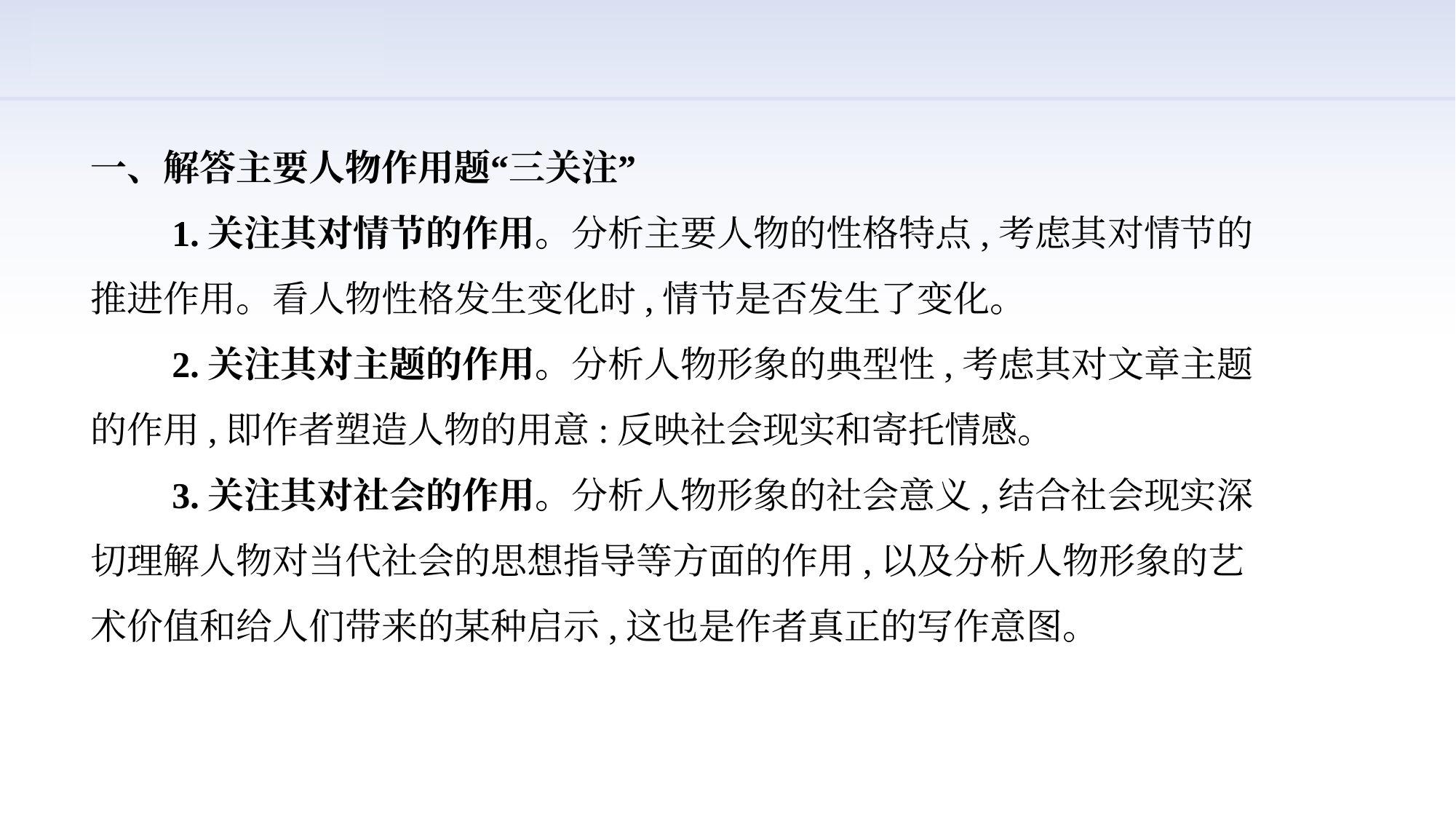

一、解答主要人物作用题“三关注”
　　1.关注其对情节的作用。分析主要人物的性格特点,考虑其对情节的推进作用。看人物性格发生变化时,情节是否发生了变化。
　　2.关注其对主题的作用。分析人物形象的典型性,考虑其对文章主题的作用,即作者塑造人物的用意:反映社会现实和寄托情感。
　　3.关注其对社会的作用。分析人物形象的社会意义,结合社会现实深切理解人物对当代社会的思想指导等方面的作用,以及分析人物形象的艺术价值和给人们带来的某种启示,这也是作者真正的写作意图。